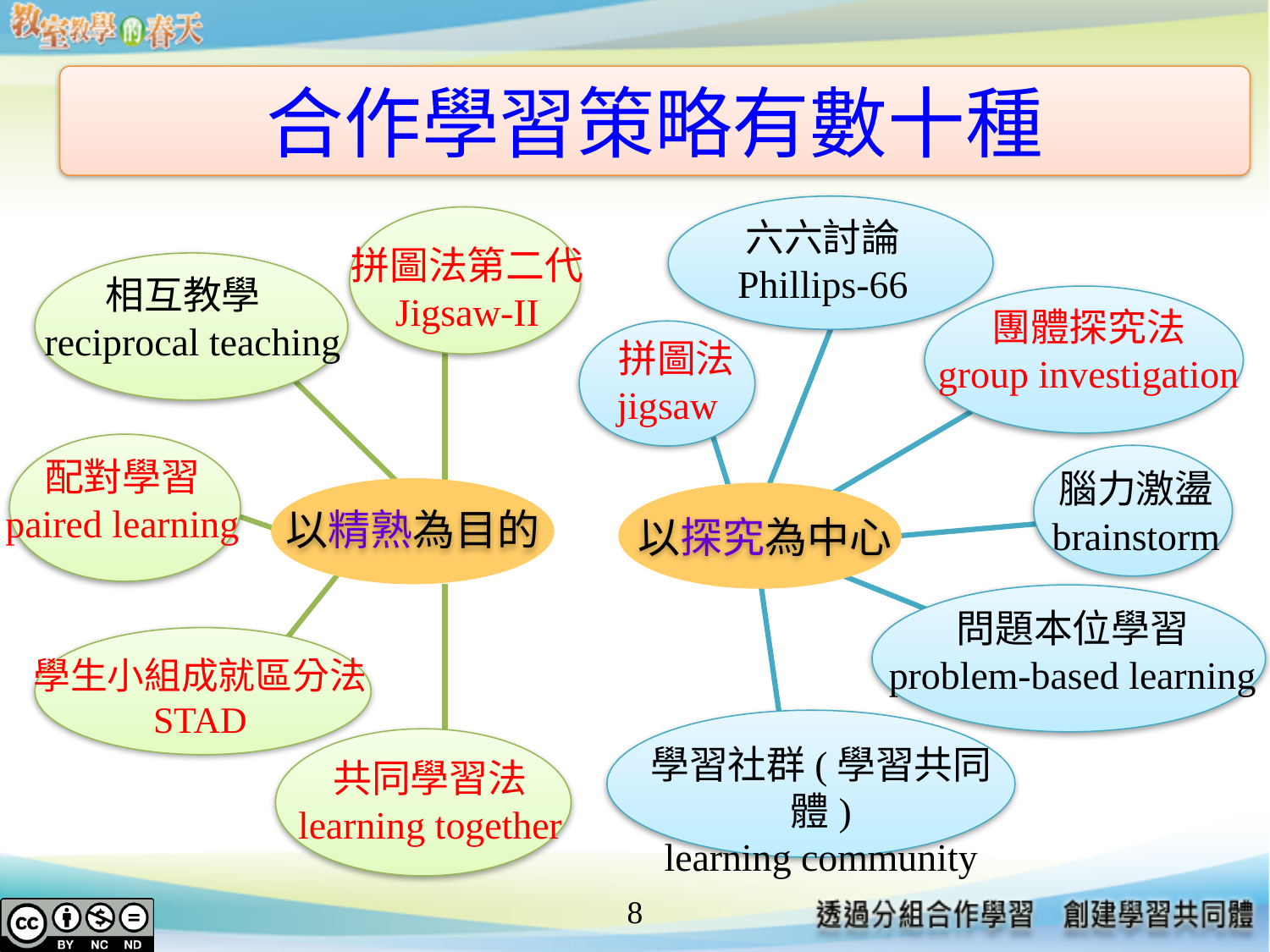

合作學習策略有數十種

拼圖法第二代
Jigsaw-II
六六討論
Phillips-66

相互教學
  reciprocal teaching

團體探究法
group investigation

 拼圖法
jigsaw

配對學習
paired learning

腦力激盪
brainstorm

以精熟為目的

以探究為中心

問題本位學習
problem-based learning

學生小組成就區分法
STAD

學習社群(學習共同體)
learning community

共同學習法
learning together
8